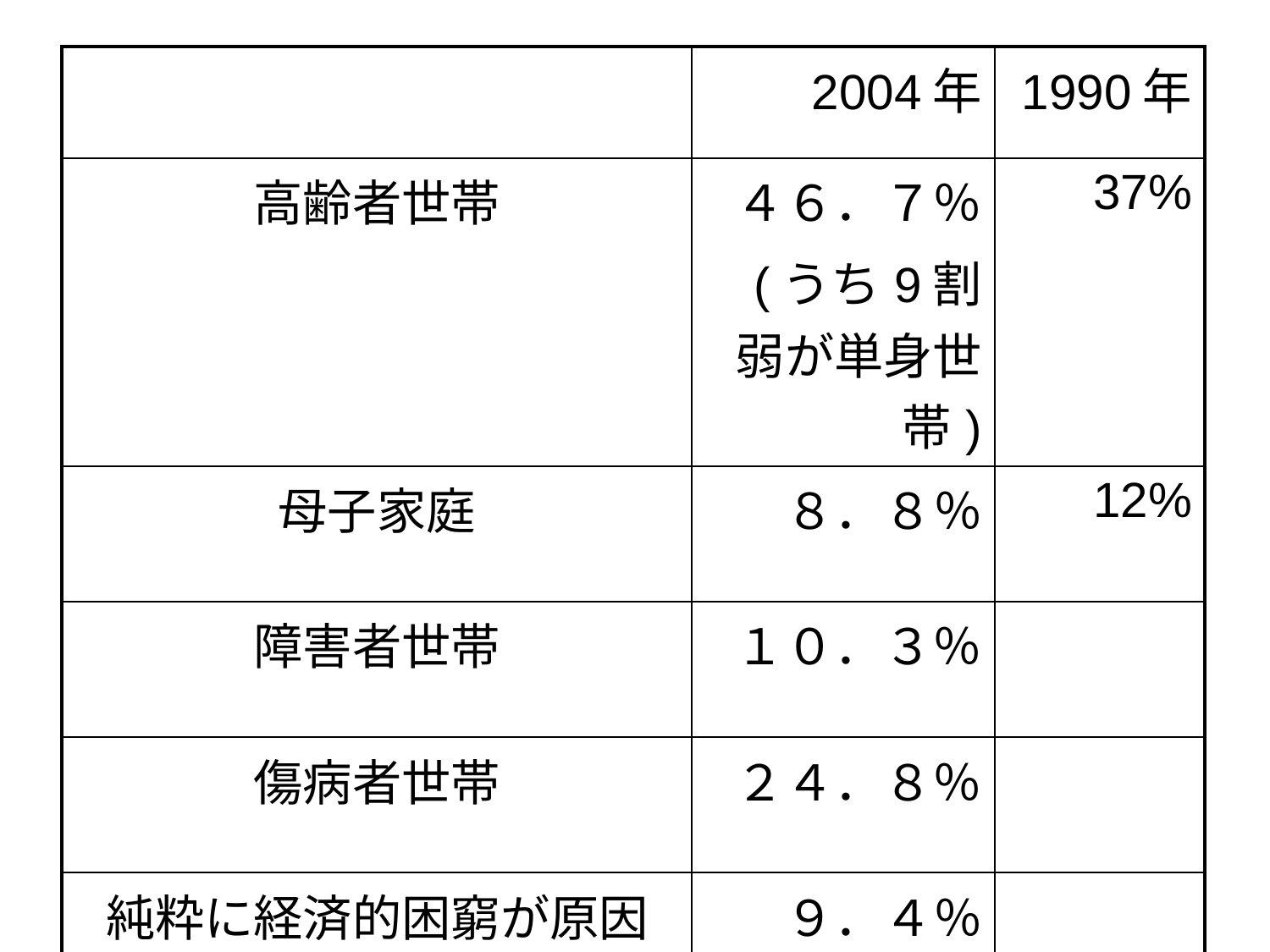

|  | 2004年 | 1990年 |
| --- | --- | --- |
| 高齢者世帯 | ４６．７％ (うち9割弱が単身世帯) | 37% |
| 母子家庭 | ８．８％ | 12% |
| 障害者世帯 | １０．３％ |  |
| 傷病者世帯 | ２４．８％ |  |
| 純粋に経済的困窮が原因 と見られるその他世帯 | ９．４％ |  |